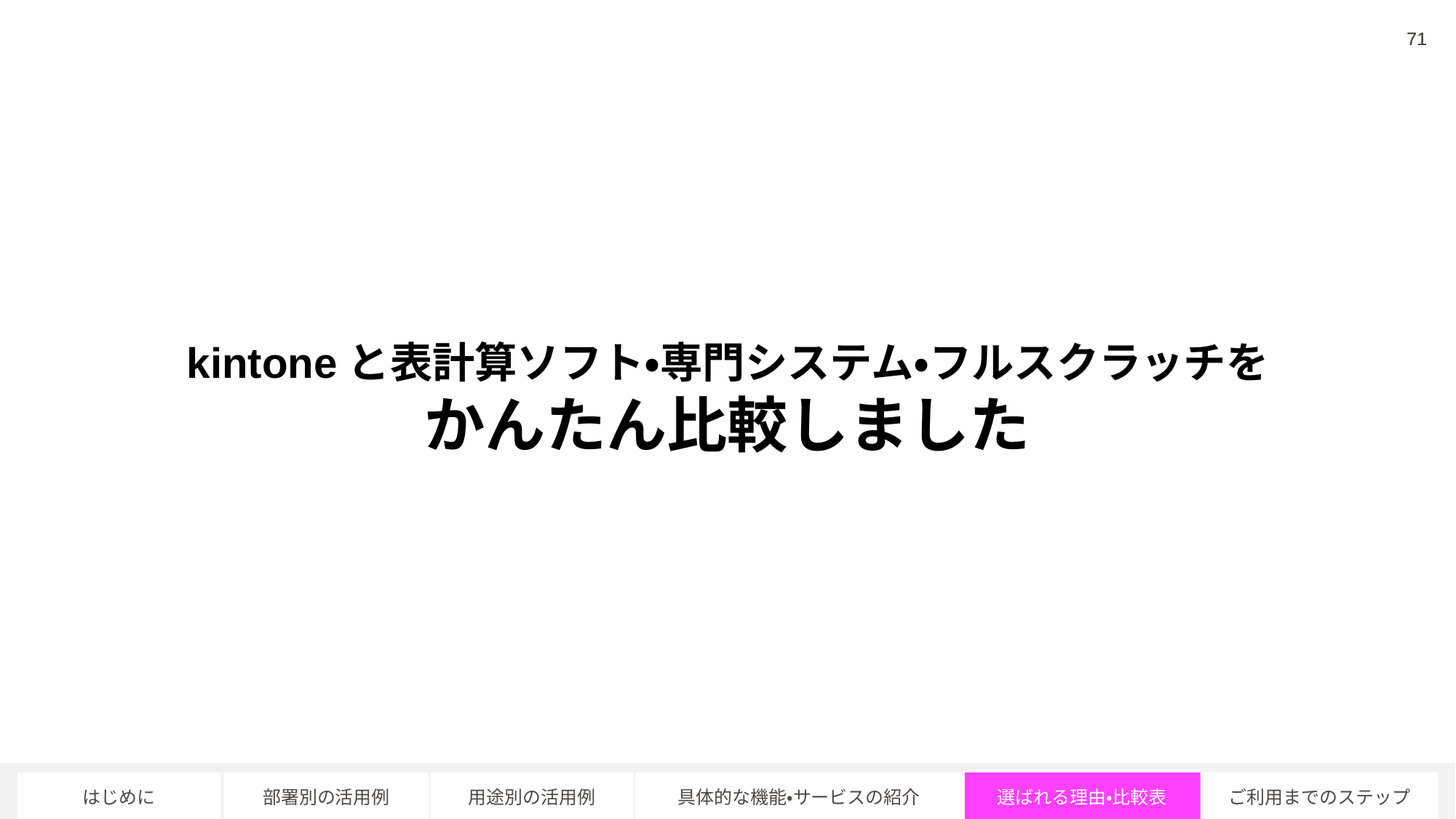

71
kintoneと表計算ソフト・専門システム・フルスクラッチを
かんたん比較しました